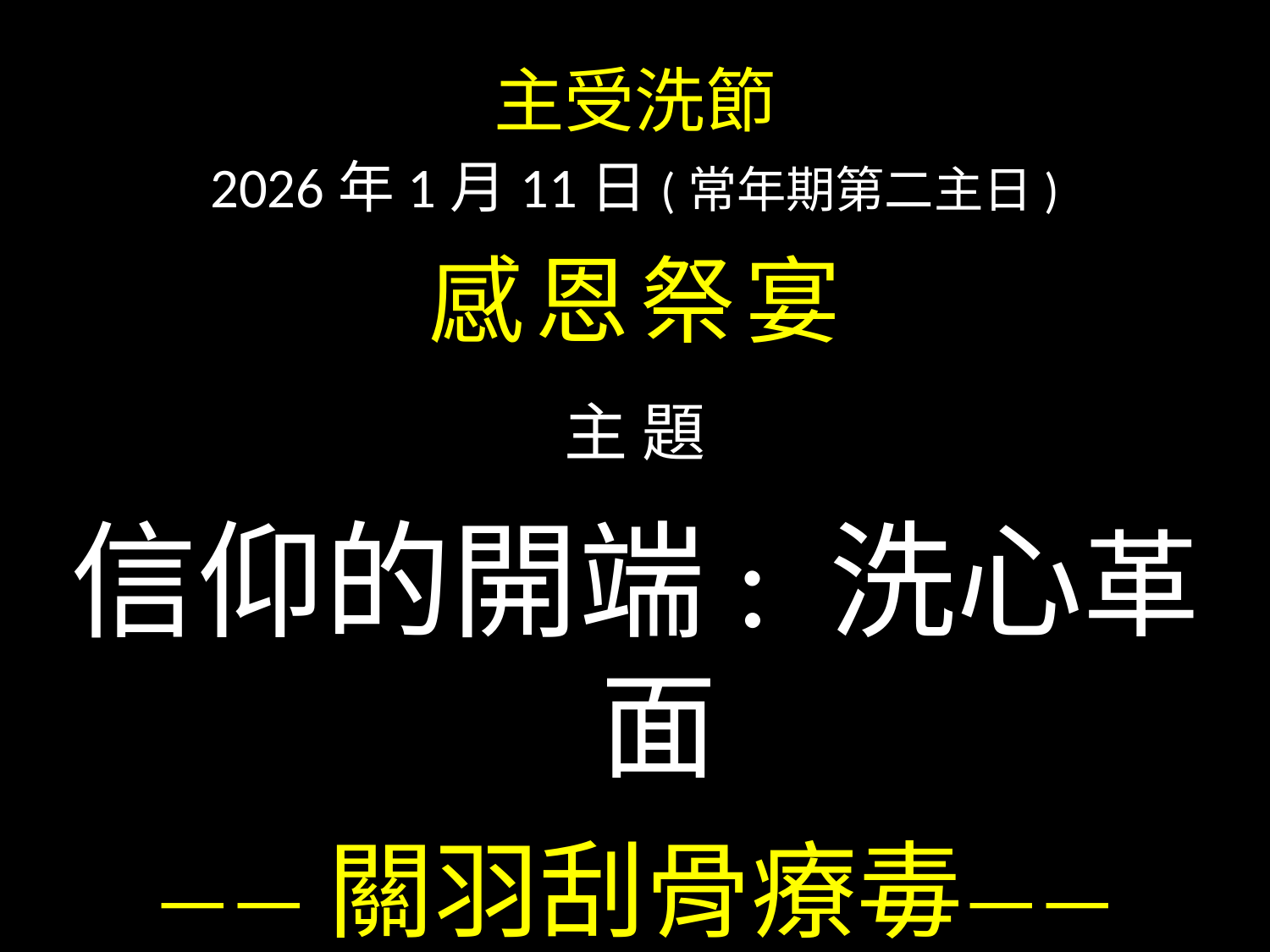

主受洗節
2026年1月11日(常年期第二主日)

感恩祭宴

主 題
信仰的開端: 洗心革面
——關羽刮骨療毒——